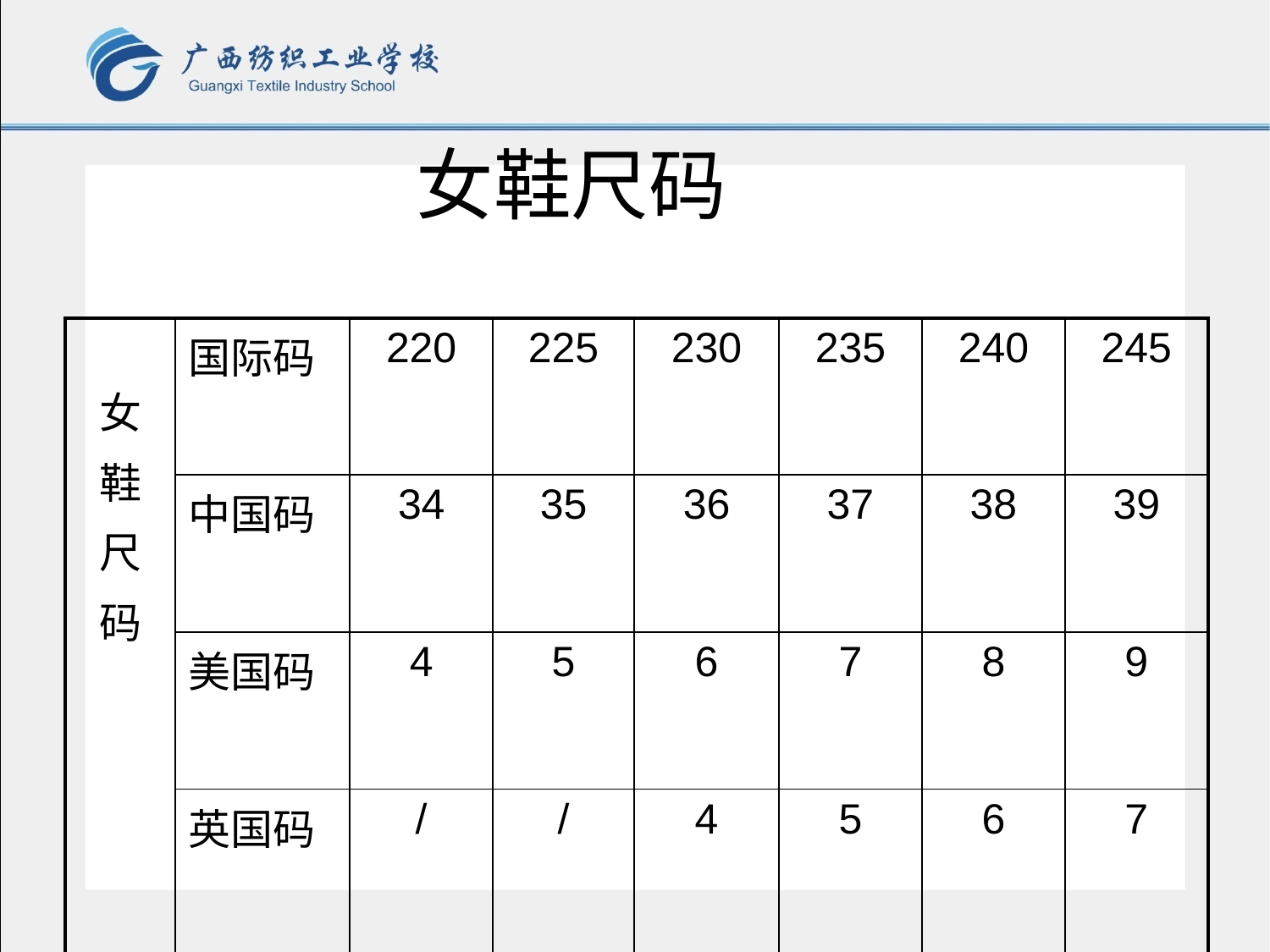

女鞋尺码
| 女 鞋 尺 码 | 国际码 | 220 | 225 | 230 | 235 | 240 | 245 |
| --- | --- | --- | --- | --- | --- | --- | --- |
|  | 中国码 | 34 | 35 | 36 | 37 | 38 | 39 |
|  | 美国码 | 4 | 5 | 6 | 7 | 8 | 9 |
|  | 英国码 | / | / | 4 | 5 | 6 | 7 |